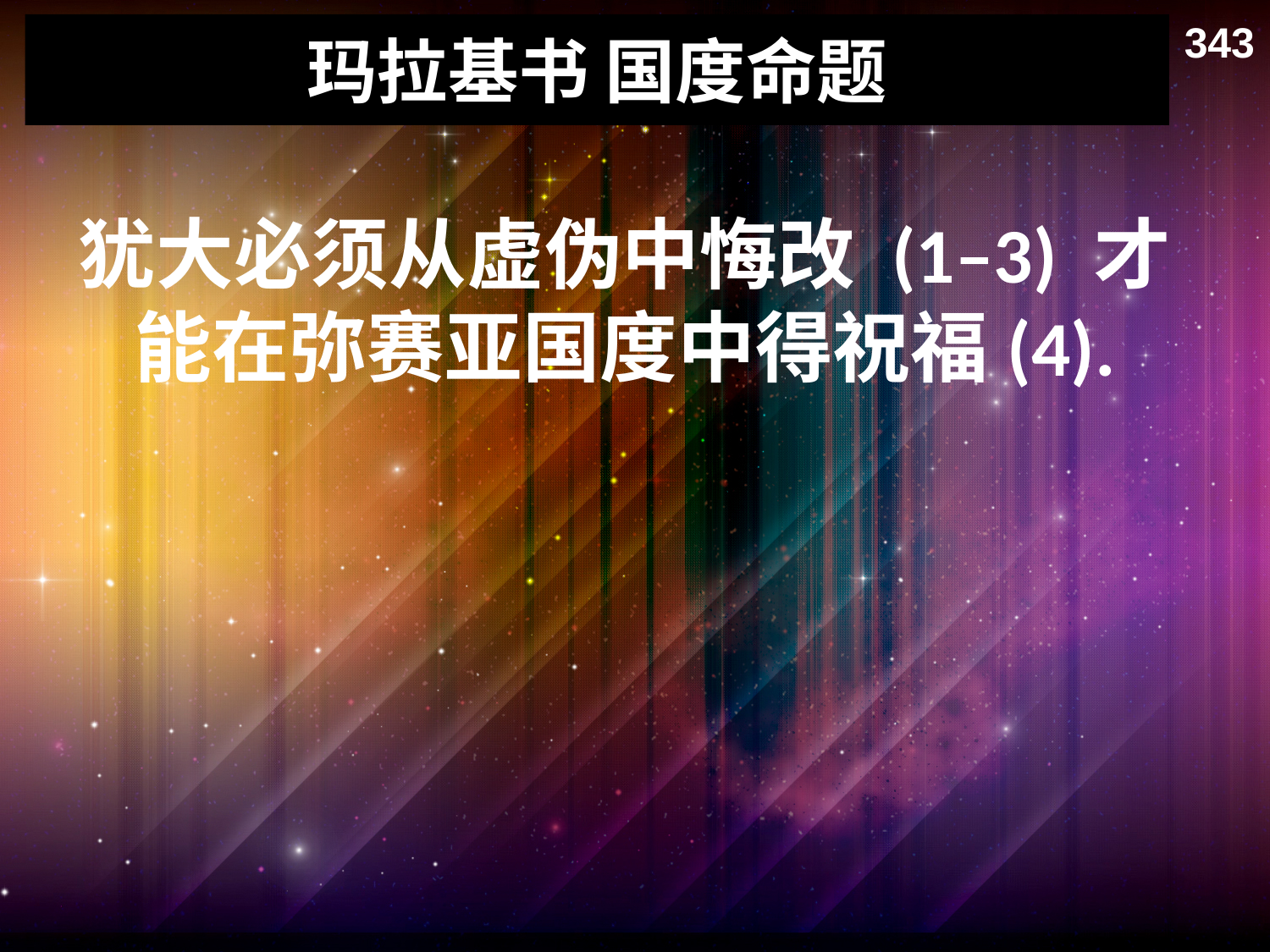

343
# 玛拉基书 国度命题
犹大必须从虚伪中悔改 (1–3) 才能在弥赛亚国度中得祝福(4).